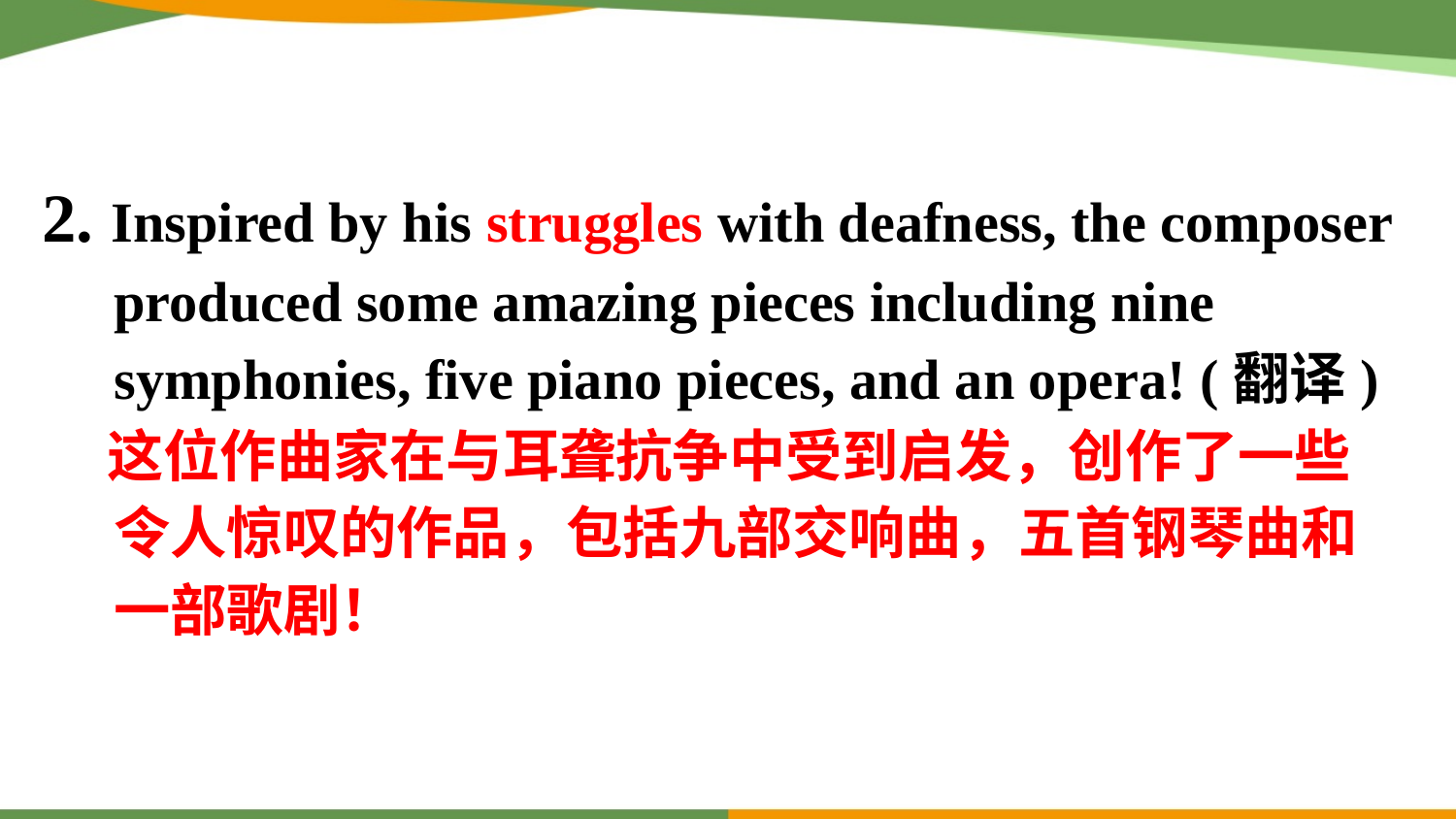

2. Inspired by his struggles with deafness, the composer produced some amazing pieces including nine symphonies, five piano pieces, and an opera! (翻译)
    这位作曲家在与耳聋抗争中受到启发，创作了一些令人惊叹的作品，包括九部交响曲，五首钢琴曲和一部歌剧！